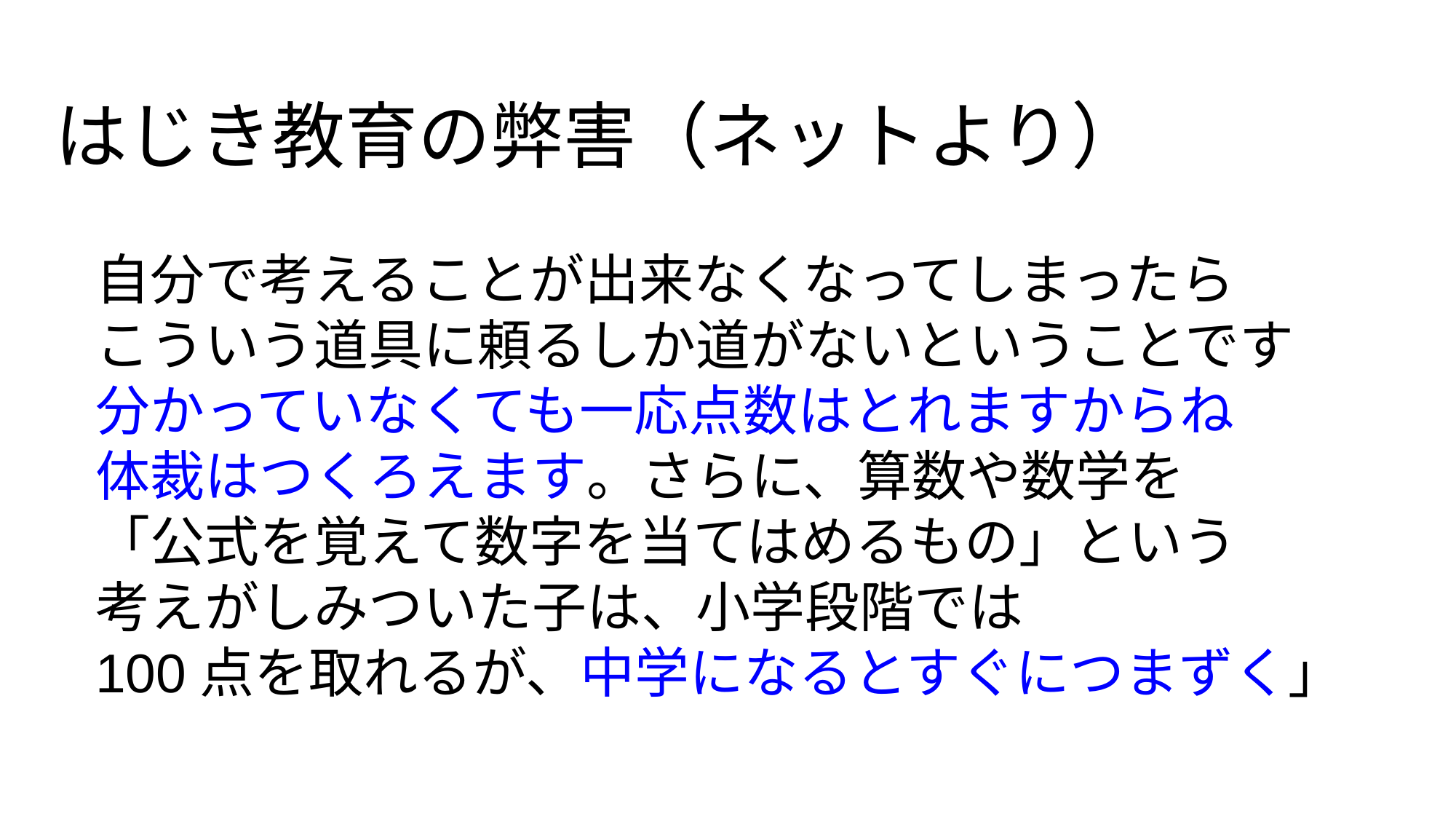

はじき教育の弊害（ネットより）
自分で考えることが出来なくなってしまったら
こういう道具に頼るしか道がないということです
分かっていなくても一応点数はとれますからね
体裁はつくろえます。さらに、算数や数学を
「公式を覚えて数字を当てはめるもの」という
考えがしみついた子は、小学段階では
100点を取れるが、中学になるとすぐにつまずく」